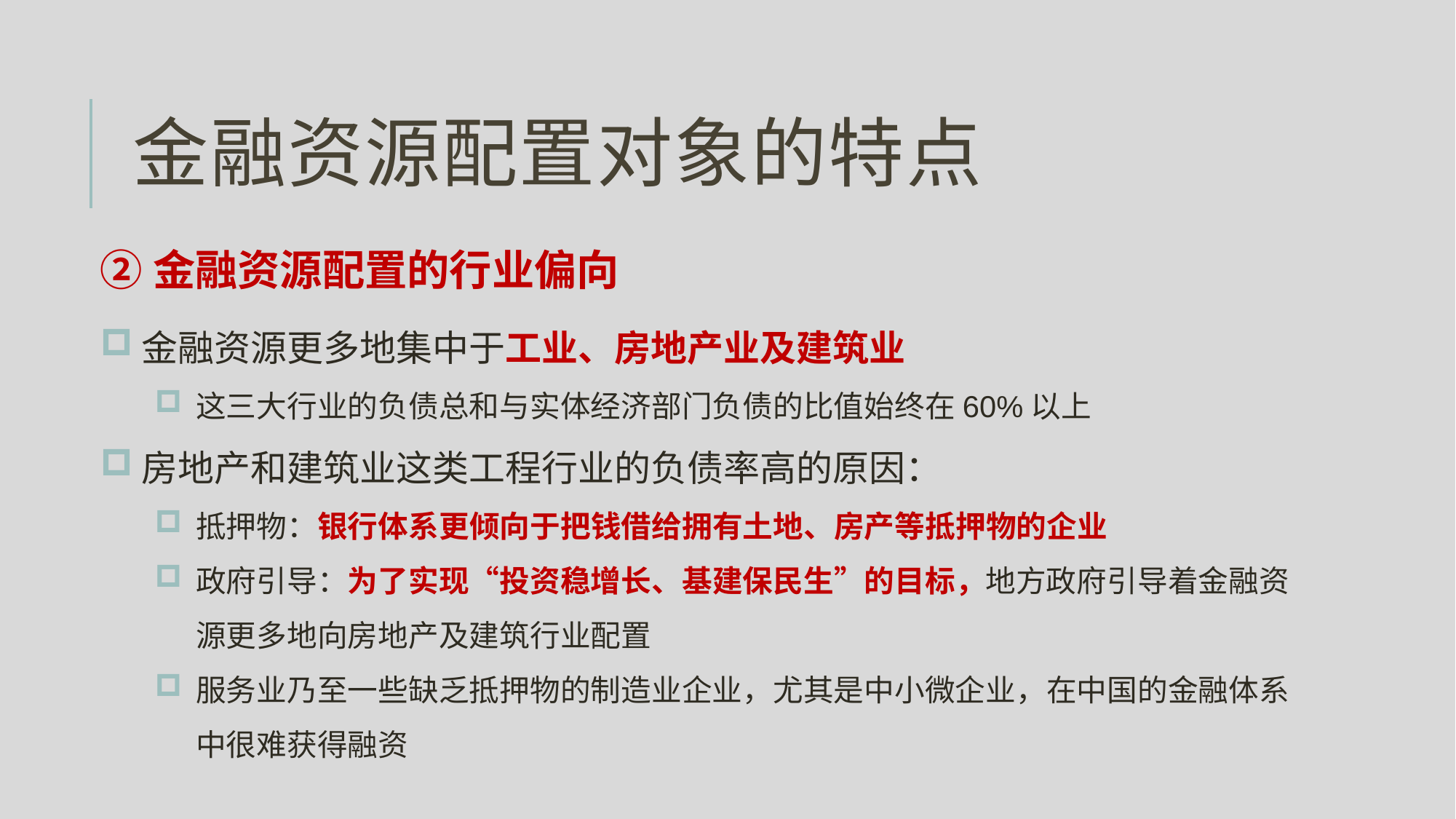

# 金融资源配置对象的特点
②金融资源配置的行业偏向
金融资源更多地集中于工业、房地产业及建筑业
这三大行业的负债总和与实体经济部门负债的比值始终在60%以上
房地产和建筑业这类工程行业的负债率高的原因：
抵押物：银行体系更倾向于把钱借给拥有土地、房产等抵押物的企业
政府引导：为了实现“投资稳增长、基建保民生”的目标，地方政府引导着金融资源更多地向房地产及建筑行业配置
服务业乃至一些缺乏抵押物的制造业企业，尤其是中小微企业，在中国的金融体系中很难获得融资